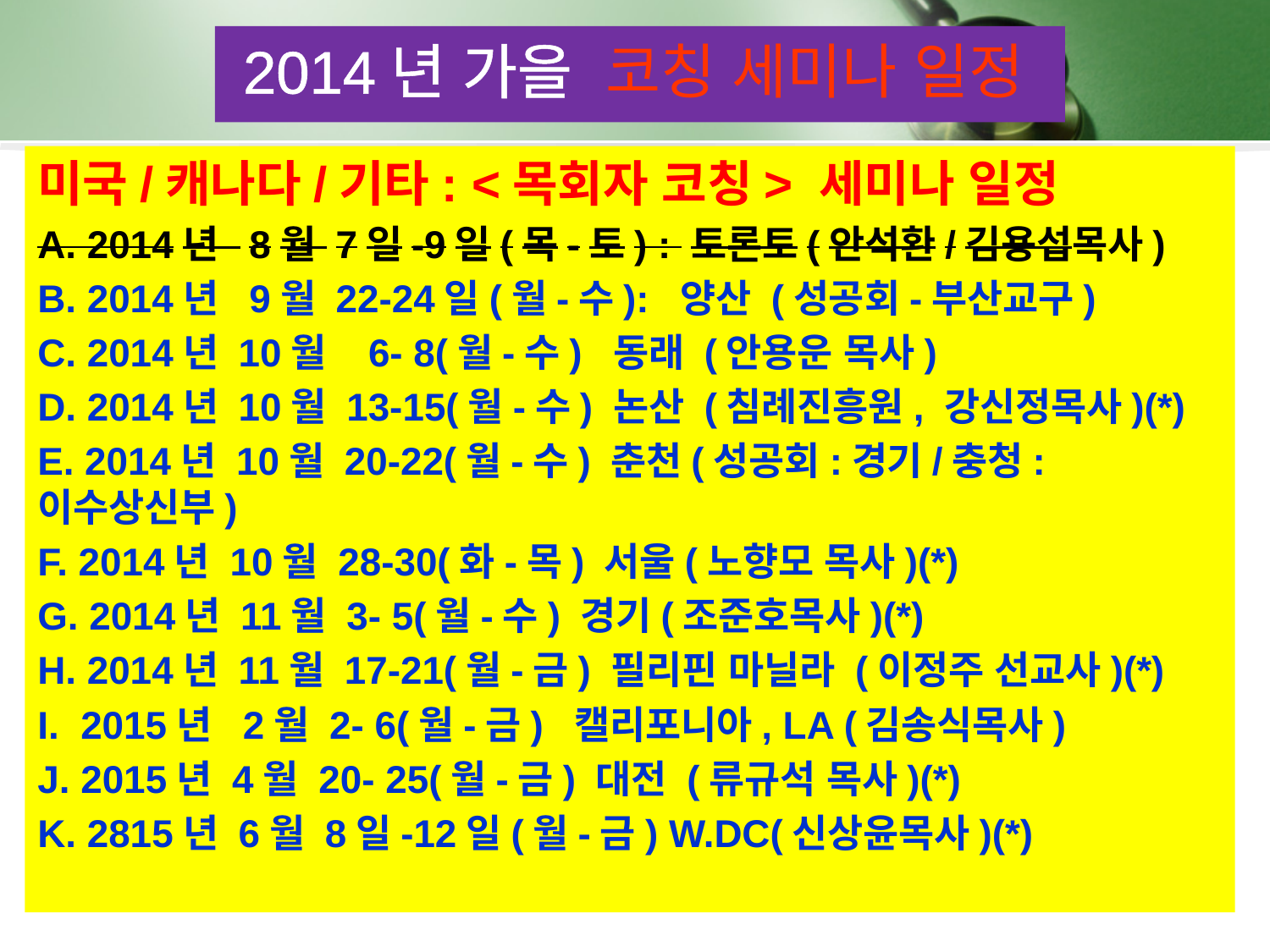

2014년 가을  코칭 세미나 일정
미국/캐나다/기타: <목회자 코칭> 세미나 일정
A. 2014년  8월 7일-9일(목-토) : 토론토(안석환/김용섭목사)
B. 2014년  9월 22-24일(월-수):  양산 (성공회-부산교구)
C. 2014년 10월   6- 8(월-수)  동래 (안용운 목사)
D. 2014년 10월 13-15(월-수) 논산 (침례진흥원, 강신정목사)(*)
E. 2014년 10월 20-22(월-수) 춘천(성공회:경기/충청:이수상신부)
F. 2014년 10월 28-30(화-목) 서울(노향모 목사)(*)
G. 2014년 11월 3- 5(월-수) 경기(조준호목사)(*)
H. 2014년 11월 17-21(월-금) 필리핀 마닐라 (이정주 선교사)(*)
I.  2015년  2월 2- 6(월-금)  캘리포니아, LA (김송식목사)
J. 2015년 4월 20- 25(월-금) 대전 (류규석 목사)(*)
K. 2815년 6월 8일-12일(월-금) W.DC(신상윤목사)(*)